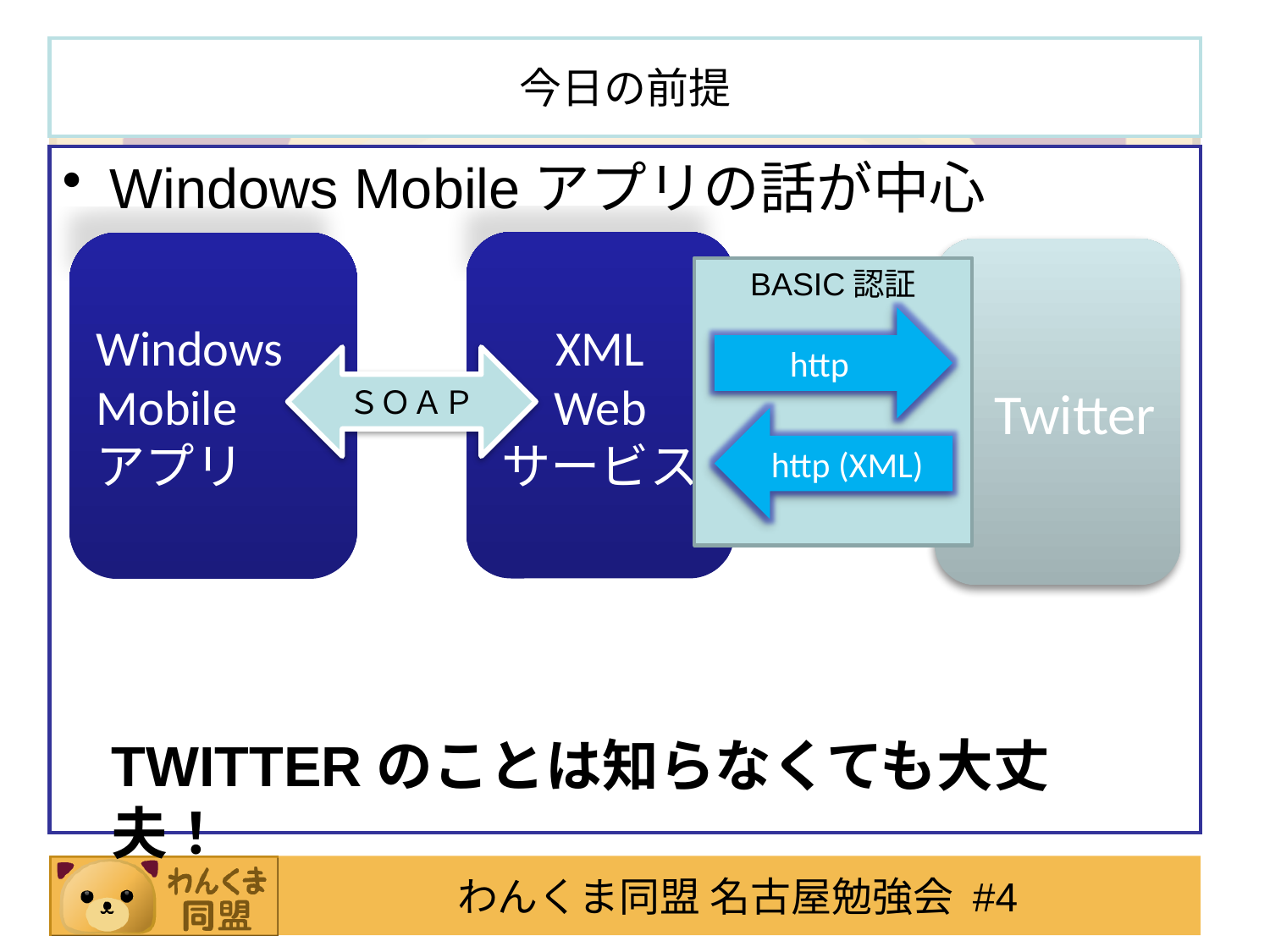

# 今日の前提
Windows Mobileアプリの話が中心
XML
Web
サービス
Windows
Mobile
アプリ
Twitter
BASIC認証
http
ＳＯＡＰ
http (XML)
Twitterのことは知らなくても大丈夫！